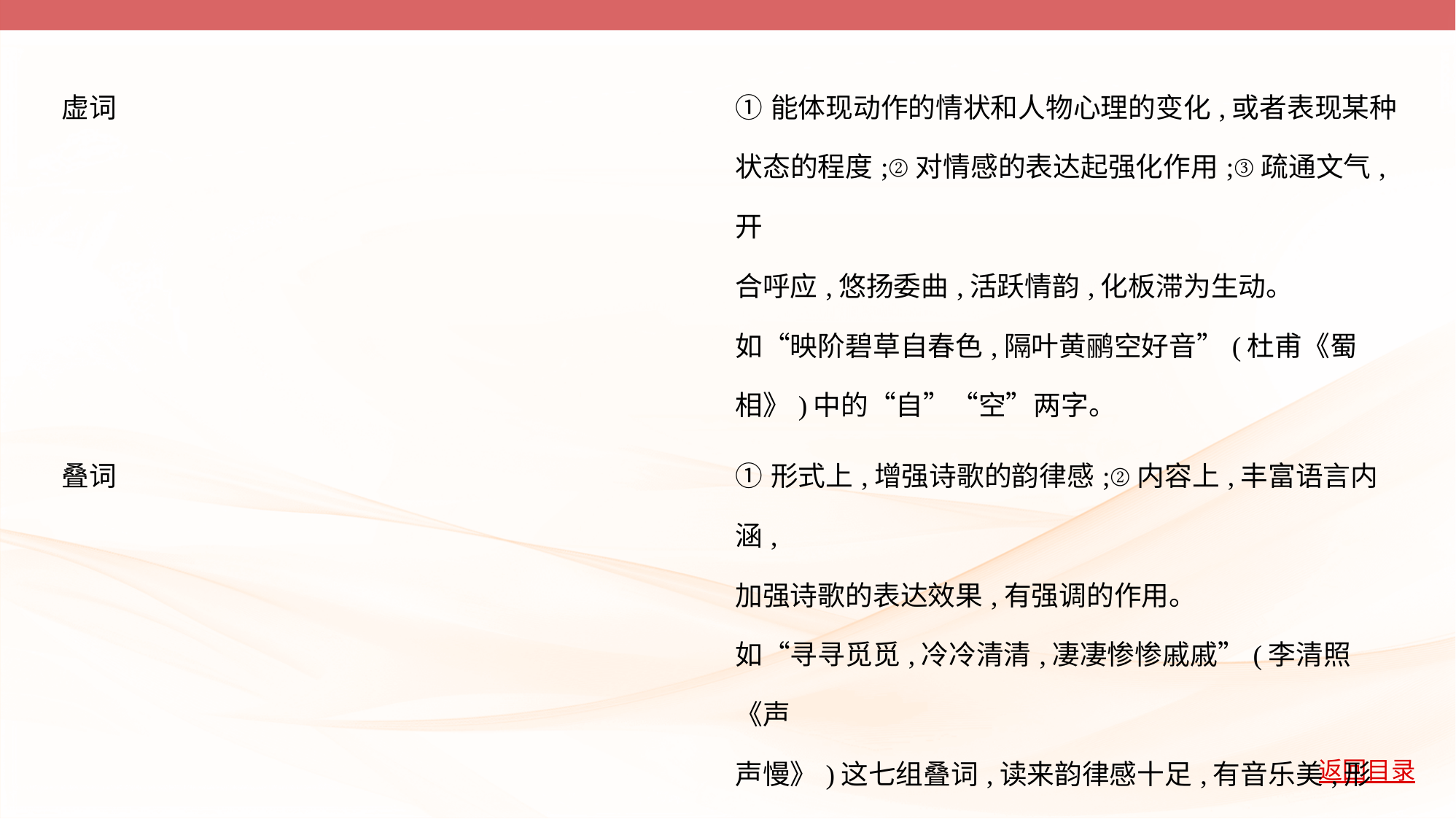

| 虚词 | ①能体现动作的情状和人物心理的变化,或者表现某种 状态的程度;②对情感的表达起强化作用;③疏通文气,开 合呼应,悠扬委曲,活跃情韵,化板滞为生动。 如“映阶碧草自春色,隔叶黄鹂空好音”(杜甫《蜀 相》)中的“自”“空”两字。 |
| --- | --- |
| 叠词 | ①形式上,增强诗歌的韵律感;②内容上,丰富语言内涵, 加强诗歌的表达效果,有强调的作用。 如“寻寻觅觅,冷冷清清,凄凄惨惨戚戚”(李清照《声 声慢》)这七组叠词,读来韵律感十足,有音乐美,形象、 细致且深入地表达了词人在遭受创痛后的愁苦之情。 |
| 拟声词 | 使诗歌生动形象,让人有身临其境之感。 如白居易《琵琶行(并序)》中的“嘈嘈”“切切”“呕 哑”“嘲哳”。 |